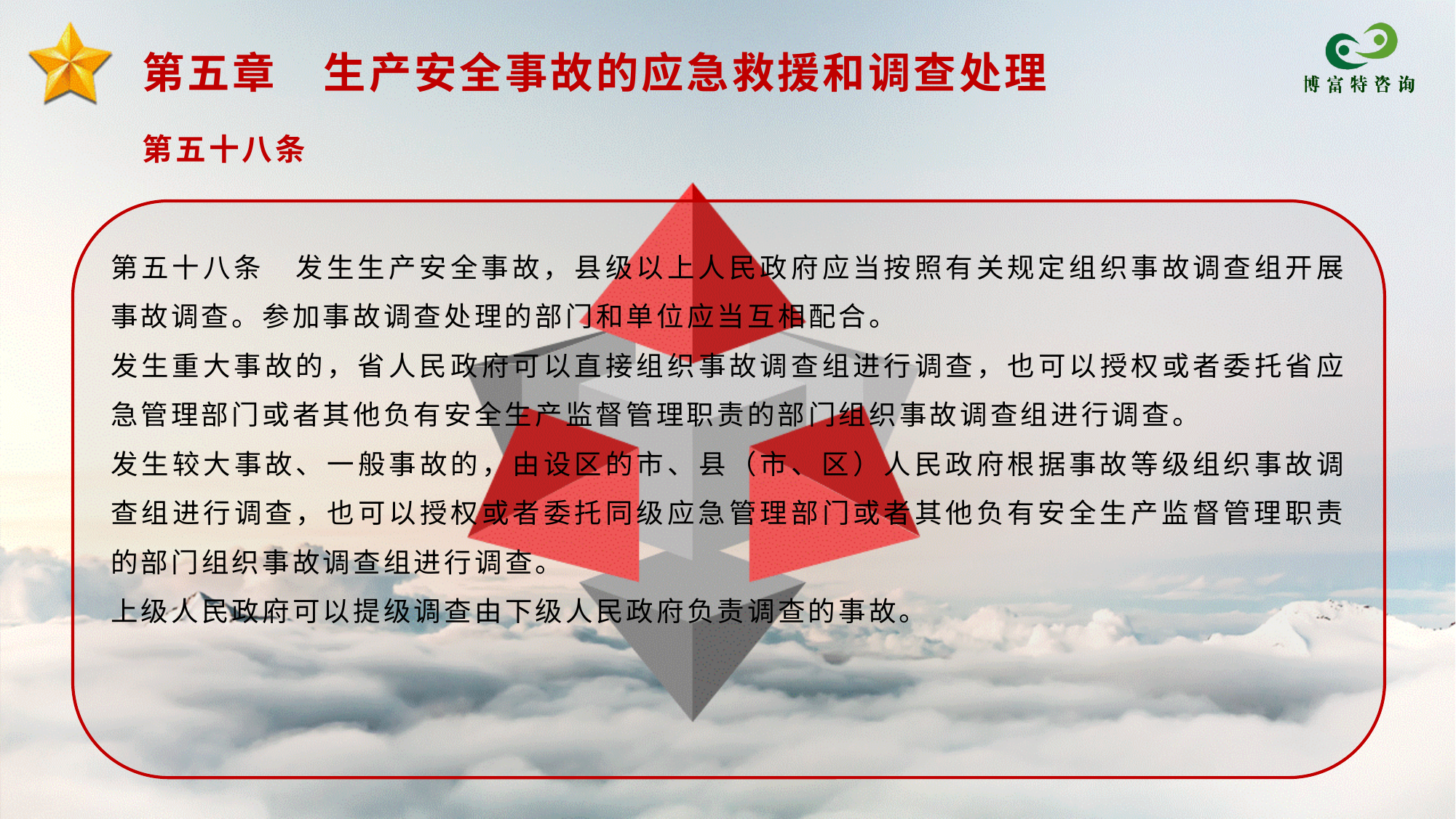

第五章　生产安全事故的应急救援和调查处理
第五十八条
第五十八条　发生生产安全事故，县级以上人民政府应当按照有关规定组织事故调查组开展事故调查。参加事故调查处理的部门和单位应当互相配合。
发生重大事故的，省人民政府可以直接组织事故调查组进行调查，也可以授权或者委托省应急管理部门或者其他负有安全生产监督管理职责的部门组织事故调查组进行调查。
发生较大事故、一般事故的，由设区的市、县（市、区）人民政府根据事故等级组织事故调查组进行调查，也可以授权或者委托同级应急管理部门或者其他负有安全生产监督管理职责的部门组织事故调查组进行调查。
上级人民政府可以提级调查由下级人民政府负责调查的事故。